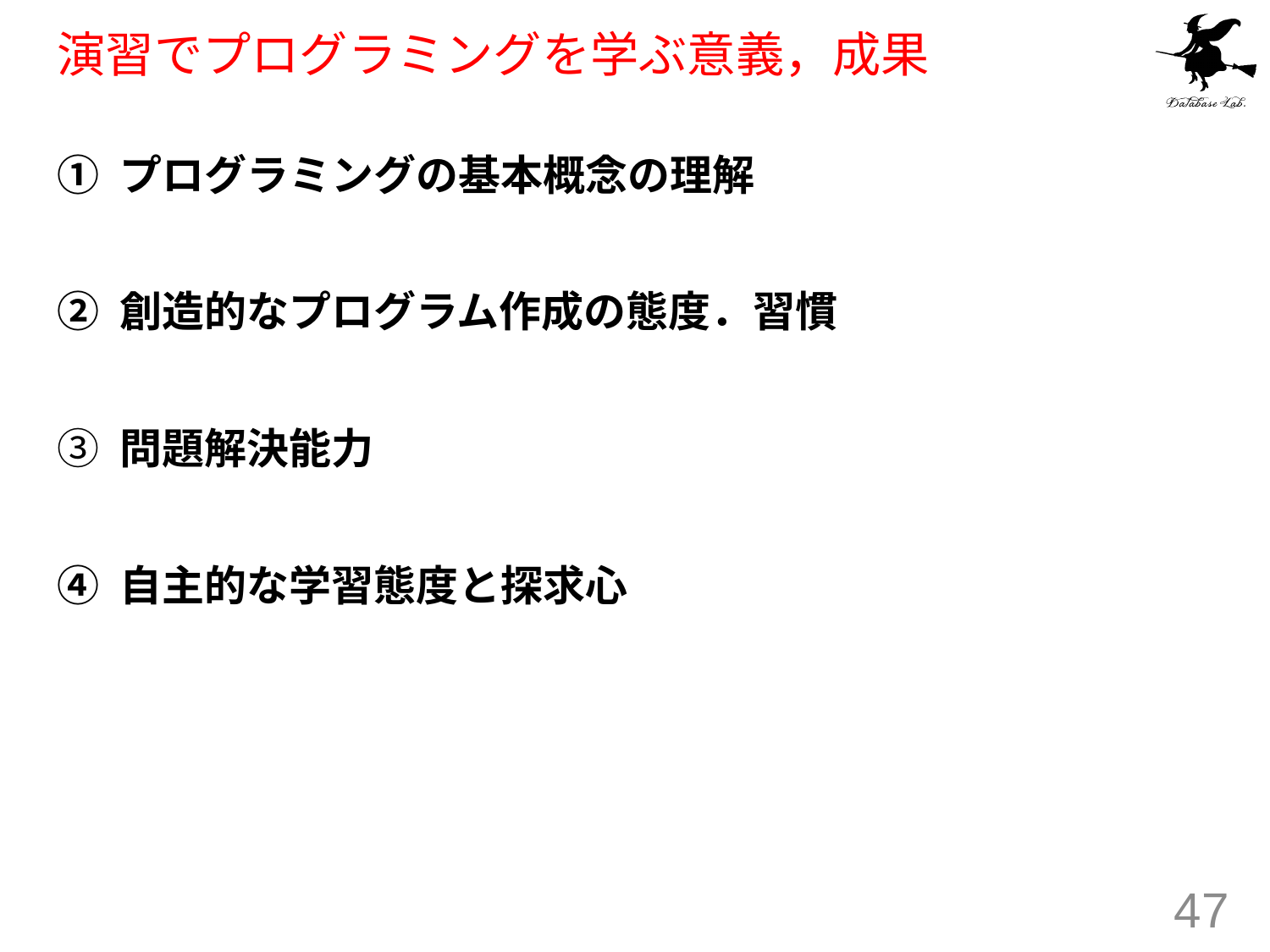

# 演習でプログラミングを学ぶ意義，成果
① プログラミングの基本概念の理解

② 創造的なプログラム作成の態度．習慣

③ 問題解決能力

④ 自主的な学習態度と探求心

47